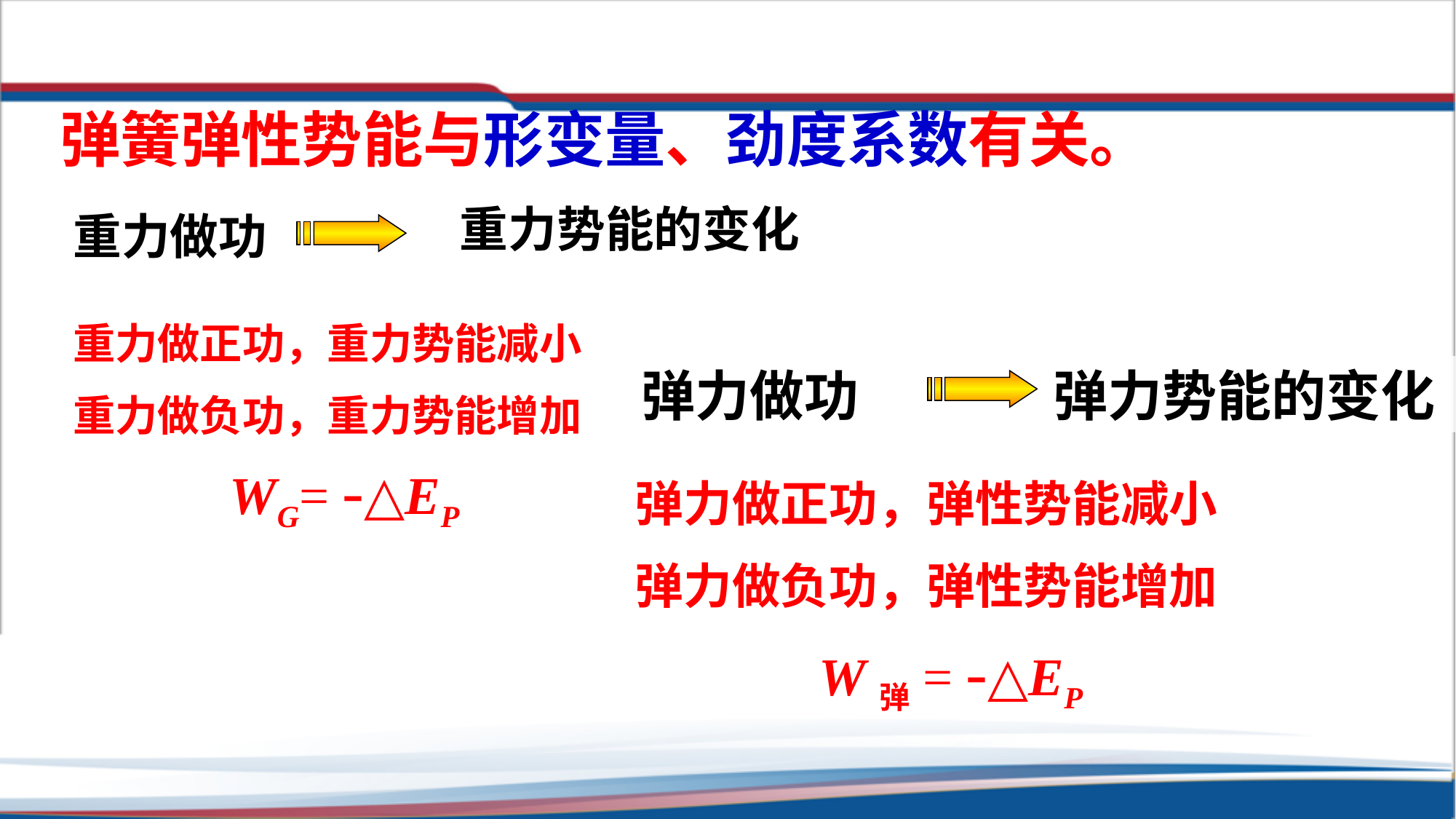

弹簧弹性势能与形变量、劲度系数有关。
重力势能的变化
重力做功

重力做正功，重力势能减小
重力做负功，重力势能增加
弹力做功
弹力势能的变化

WG= -△EP
弹力做正功，弹性势能减小
弹力做负功，弹性势能增加
W弹= -△EP